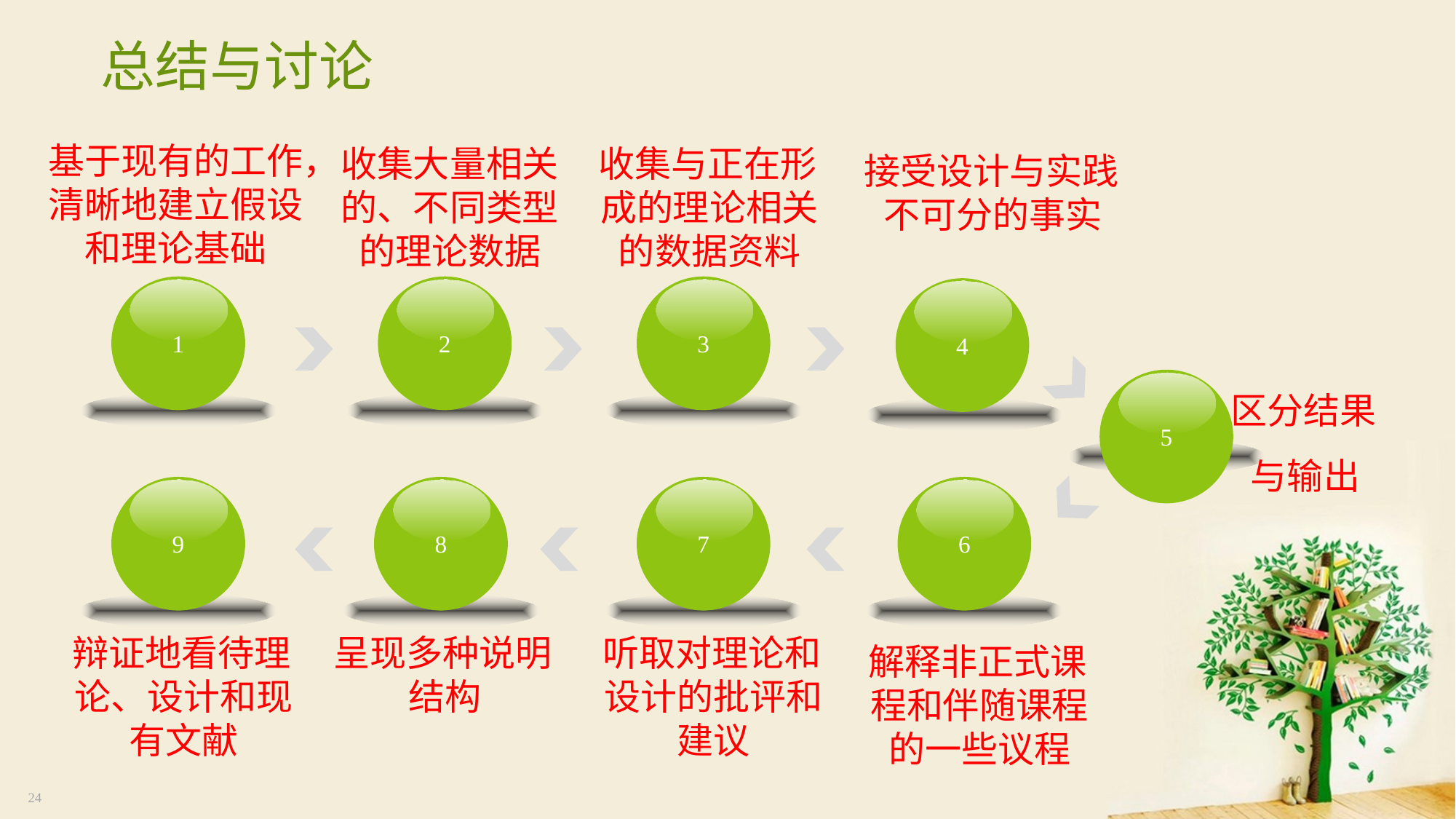

# 总结与讨论
基于现有的工作，清晰地建立假设和理论基础
收集大量相关的、不同类型的理论数据
收集与正在形成的理论相关的数据资料
接受设计与实践不可分的事实
2

3

1

4

区分结果与输出

5

9

8

7

6

辩证地看待理论、设计和现有文献
呈现多种说明结构
听取对理论和设计的批评和建议
解释非正式课程和伴随课程的一些议程
24